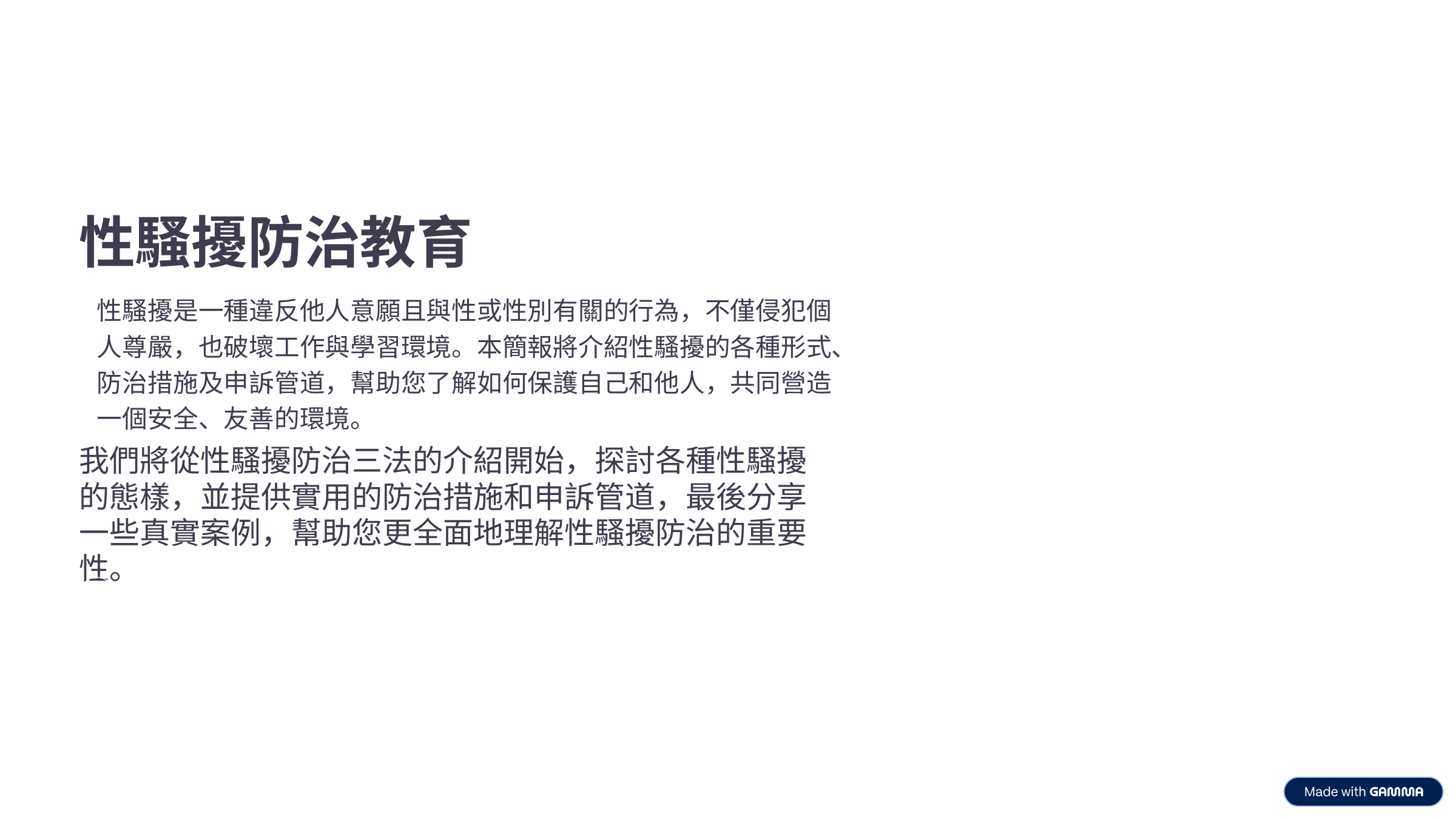

性騷擾防治教育
性騷擾是一種違反他人意願且與性或性別有關的行為，不僅侵犯個人尊嚴，也破壞工作與學習環境。本簡報將介紹性騷擾的各種形式、防治措施及申訴管道，幫助您了解如何保護自己和他人，共同營造一個安全、友善的環境。
我們將從性騷擾防治三法的介紹開始，探討各種性騷擾的態樣，並提供實用的防治措施和申訴管道，最後分享一些真實案例，幫助您更全面地理解性騷擾防治的重要性。